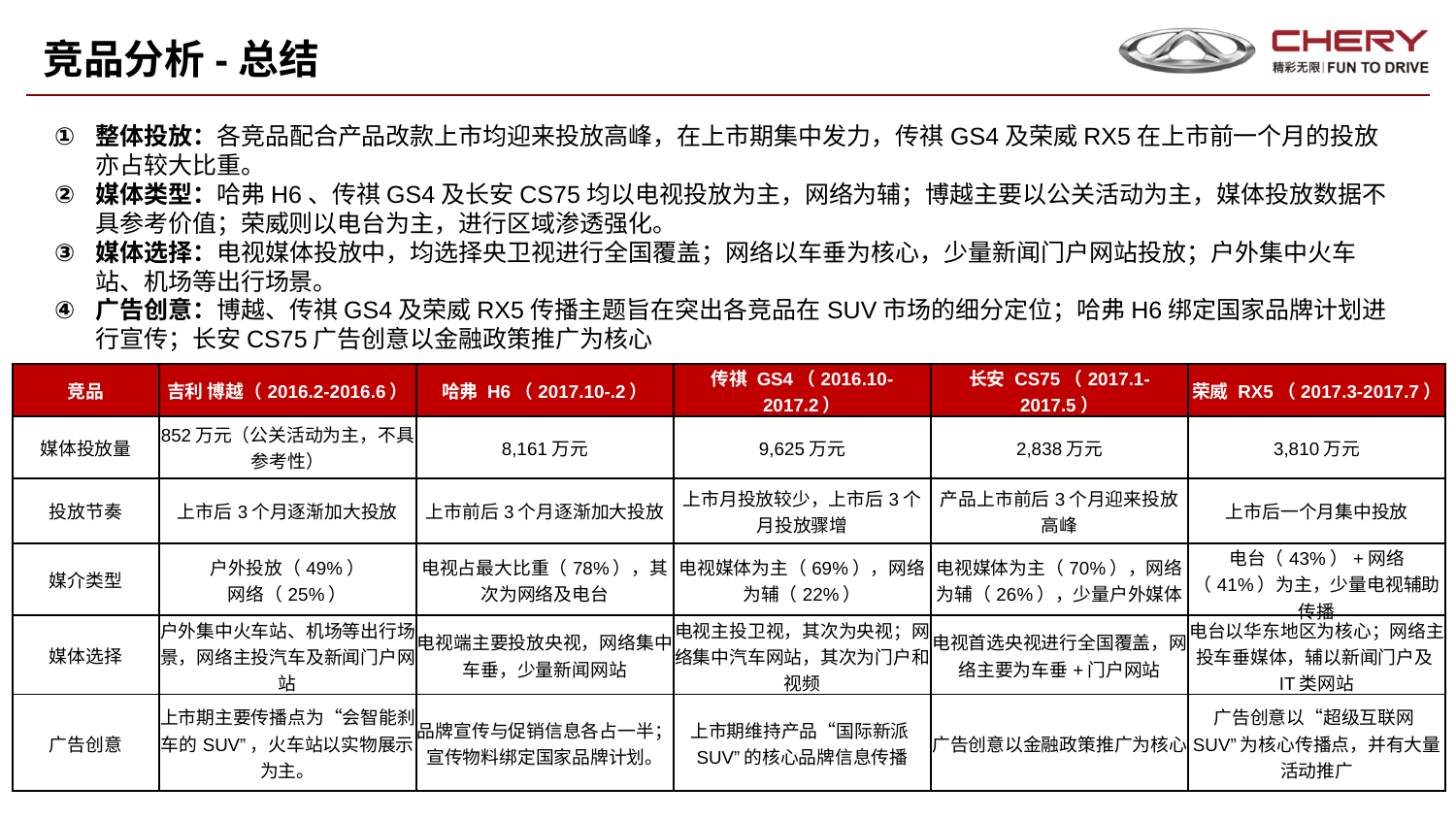

竞品分析-总结
整体投放：各竞品配合产品改款上市均迎来投放高峰，在上市期集中发力，传祺GS4及荣威RX5在上市前一个月的投放亦占较大比重。
媒体类型：哈弗H6、传祺GS4及长安CS75均以电视投放为主，网络为辅；博越主要以公关活动为主，媒体投放数据不具参考价值；荣威则以电台为主，进行区域渗透强化。
媒体选择：电视媒体投放中，均选择央卫视进行全国覆盖；网络以车垂为核心，少量新闻门户网站投放；户外集中火车站、机场等出行场景。
广告创意：博越、传祺GS4及荣威RX5传播主题旨在突出各竞品在SUV市场的细分定位；哈弗H6绑定国家品牌计划进行宣传；长安CS75广告创意以金融政策推广为核心
| 竞品 | 吉利 博越（2016.2-2016.6） | 哈弗 H6（2017.10-.2） | 传祺 GS4（2016.10-2017.2） | 长安 CS75（2017.1-2017.5） | 荣威 RX5（2017.3-2017.7） |
| --- | --- | --- | --- | --- | --- |
| 媒体投放量 | 852万元（公关活动为主，不具参考性） | 8,161万元 | 9,625万元 | 2,838万元 | 3,810万元 |
| 投放节奏 | 上市后3个月逐渐加大投放 | 上市前后3个月逐渐加大投放 | 上市月投放较少，上市后3个月投放骤增 | 产品上市前后3个月迎来投放高峰 | 上市后一个月集中投放 |
| 媒介类型 | 户外投放（49%） 网络（25%） | 电视占最大比重（78%），其次为网络及电台 | 电视媒体为主（69%），网络为辅（22%） | 电视媒体为主（70%），网络为辅（26%），少量户外媒体 | 电台（43%）+网络（41%）为主，少量电视辅助传播 |
| 媒体选择 | 户外集中火车站、机场等出行场景，网络主投汽车及新闻门户网站 | 电视端主要投放央视，网络集中车垂，少量新闻网站 | 电视主投卫视，其次为央视；网络集中汽车网站，其次为门户和视频 | 电视首选央视进行全国覆盖，网络主要为车垂+门户网站 | 电台以华东地区为核心；网络主投车垂媒体，辅以新闻门户及IT类网站 |
| 广告创意 | 上市期主要传播点为“会智能刹车的SUV”，火车站以实物展示为主。 | 品牌宣传与促销信息各占一半；宣传物料绑定国家品牌计划。 | 上市期维持产品“国际新派SUV”的核心品牌信息传播 | 广告创意以金融政策推广为核心 | 广告创意以“超级互联网SUV”为核心传播点，并有大量活动推广 |